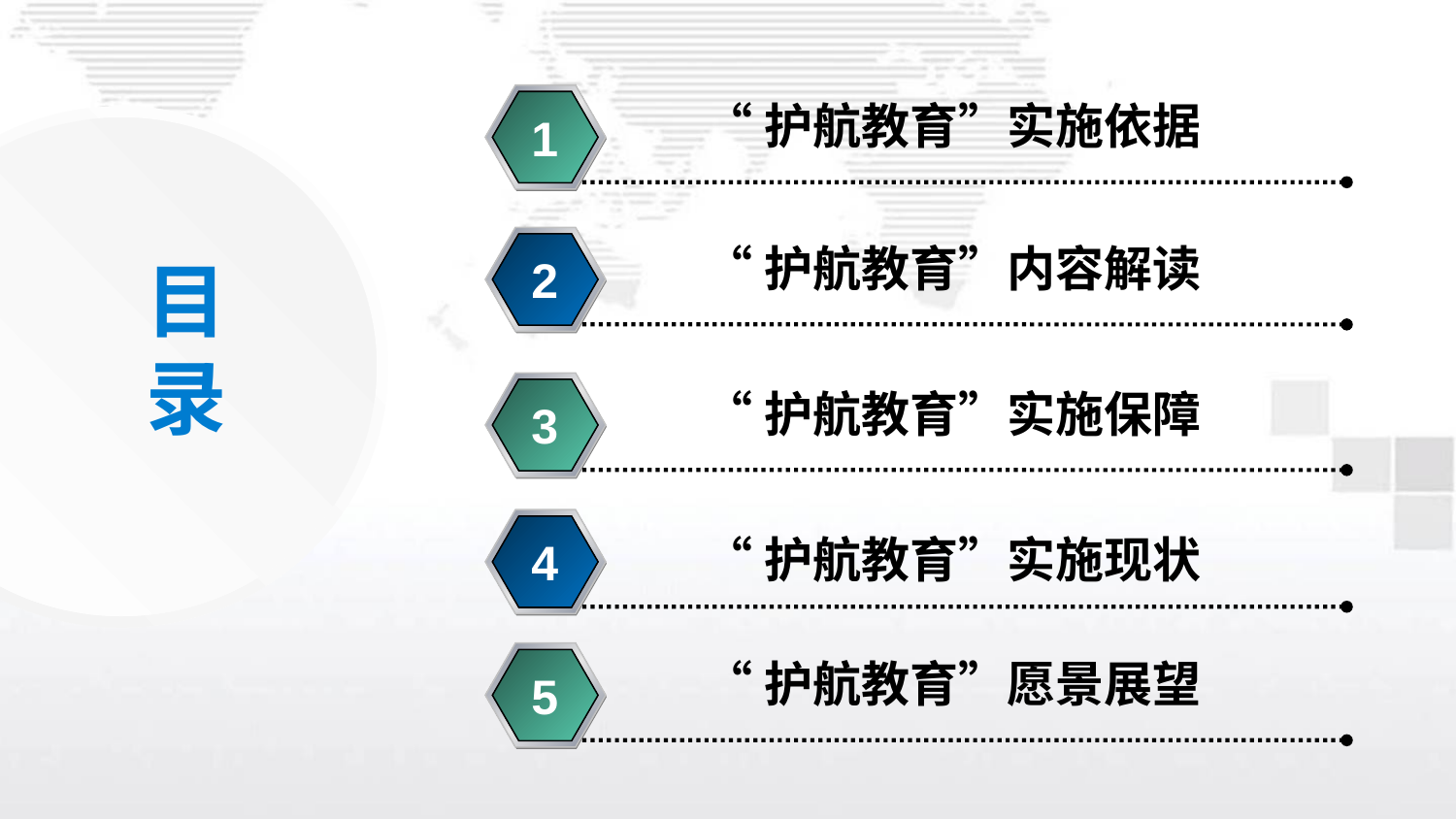

“护航教育”实施依据
1

目
录

“护航教育”内容解读
2

“护航教育”实施保障
3

“护航教育”实施现状
4

“护航教育”愿景展望
5